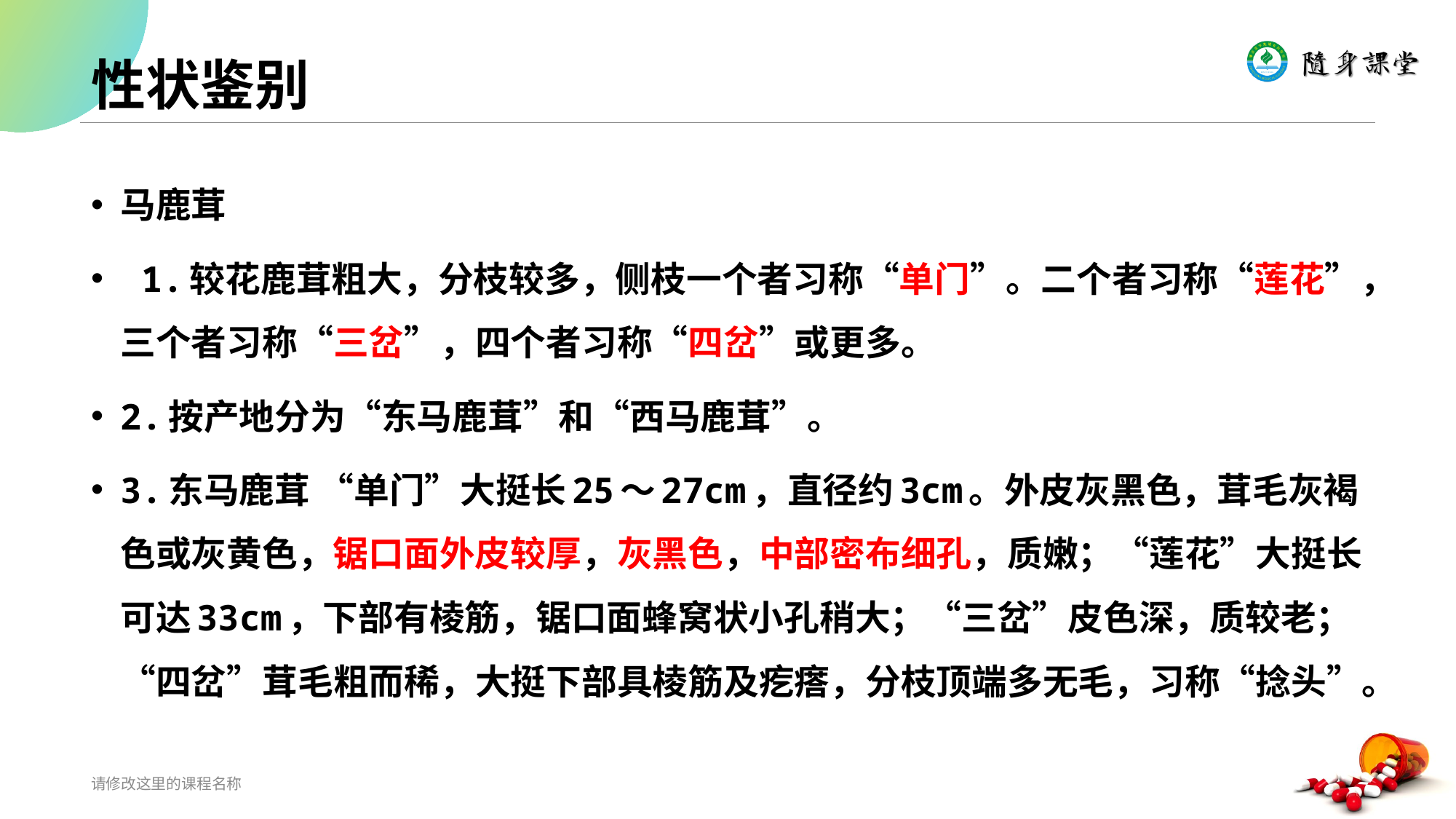

# 性状鉴别
马鹿茸
 1.较花鹿茸粗大，分枝较多，侧枝一个者习称“单门”。二个者习称“莲花”，三个者习称“三岔”，四个者习称“四岔”或更多。
2.按产地分为“东马鹿茸”和“西马鹿茸”。
3.东马鹿茸 “单门”大挺长25～27cm，直径约3cm。外皮灰黑色，茸毛灰褐色或灰黄色，锯口面外皮较厚，灰黑色，中部密布细孔，质嫩；“莲花”大挺长可达33cm，下部有棱筋，锯口面蜂窝状小孔稍大；“三岔”皮色深，质较老；“四岔”茸毛粗而稀，大挺下部具棱筋及疙瘩，分枝顶端多无毛，习称“捻头”。

请修改这里的课程名称
12